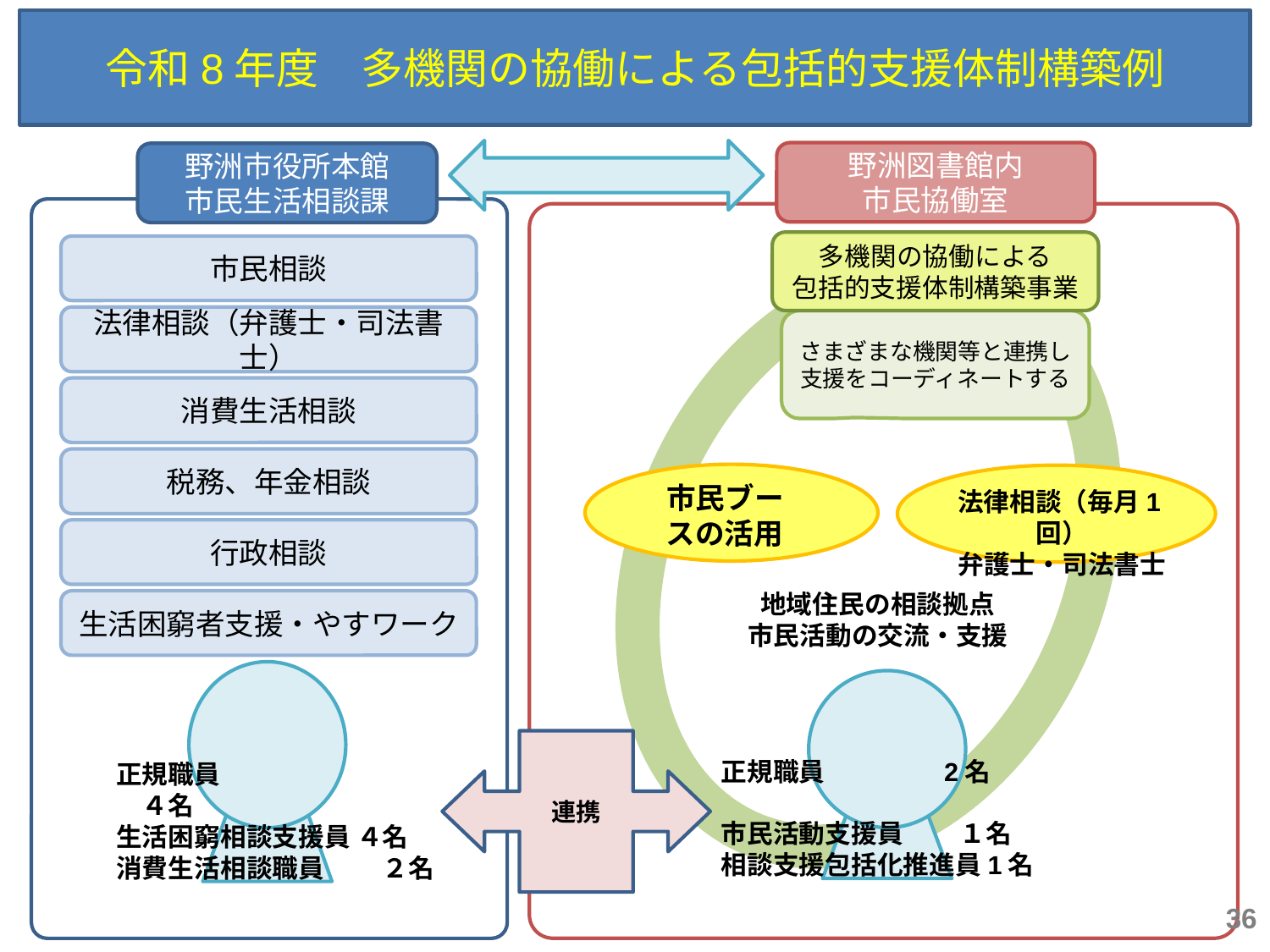

令和8年度　多機関の協働による包括的支援体制構築例

野洲図書館内
市民協働室
野洲市役所本館
市民生活相談課

多機関の協働による
包括的支援体制構築事業
さまざまな機関等と連携し
支援をコーディネートする
市民相談

法律相談（弁護士・司法書士）
消費生活相談
税務、年金相談

市民ブースの活用
法律相談（毎月1回）
弁護士・司法書士
行政相談
地域住民の相談拠点
市民活動の交流・支援
生活困窮者支援・やすワーク

正規職員 　　　　　　　　　４名
生活困窮相談支援員 ４名
消費生活相談職員　　 ２名

正規職員                   2名
市民活動支援員          １名
相談支援包括化推進員1名

連携
36